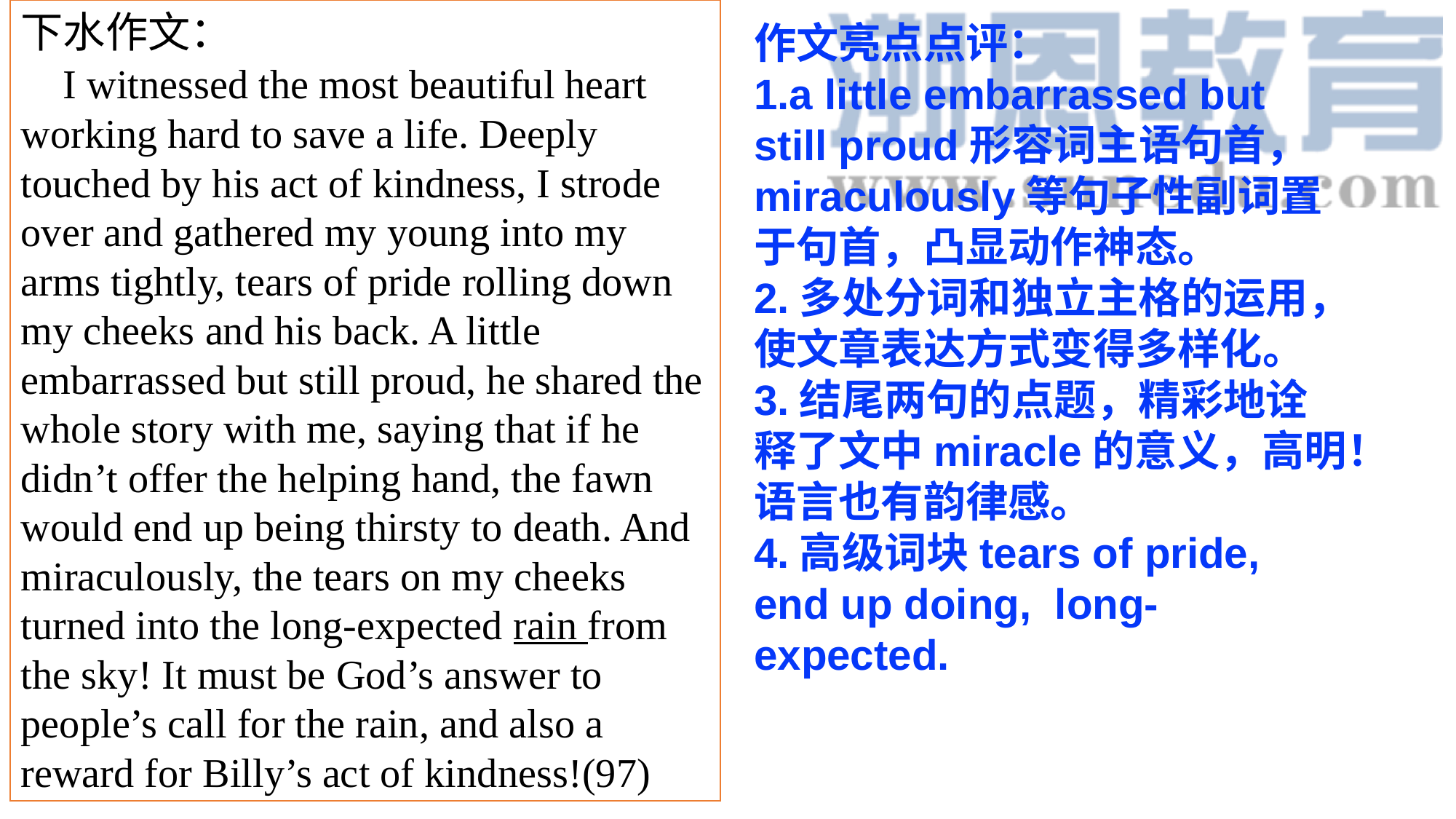

下水作文：
    I witnessed the most beautiful heart working hard to save a life. Deeply touched by his act of kindness, I strode over and gathered my young into my arms tightly, tears of pride rolling down my cheeks and his back. A little embarrassed but still proud, he shared the whole story with me, saying that if he didn’t offer the helping hand, the fawn would end up being thirsty to death. And miraculously, the tears on my cheeks turned into the long-expected rain from the sky! It must be God’s answer to people’s call for the rain, and also a reward for Billy’s act of kindness!(97)
作文亮点点评：
1.a little embarrassed but still proud形容词主语句首，miraculously等句子性副词置于句首，凸显动作神态。
2.多处分词和独立主格的运用，使文章表达方式变得多样化。
3.结尾两句的点题，精彩地诠释了文中miracle的意义，高明！语言也有韵律感。
4.高级词块tears of pride, end up doing,  long-expected.